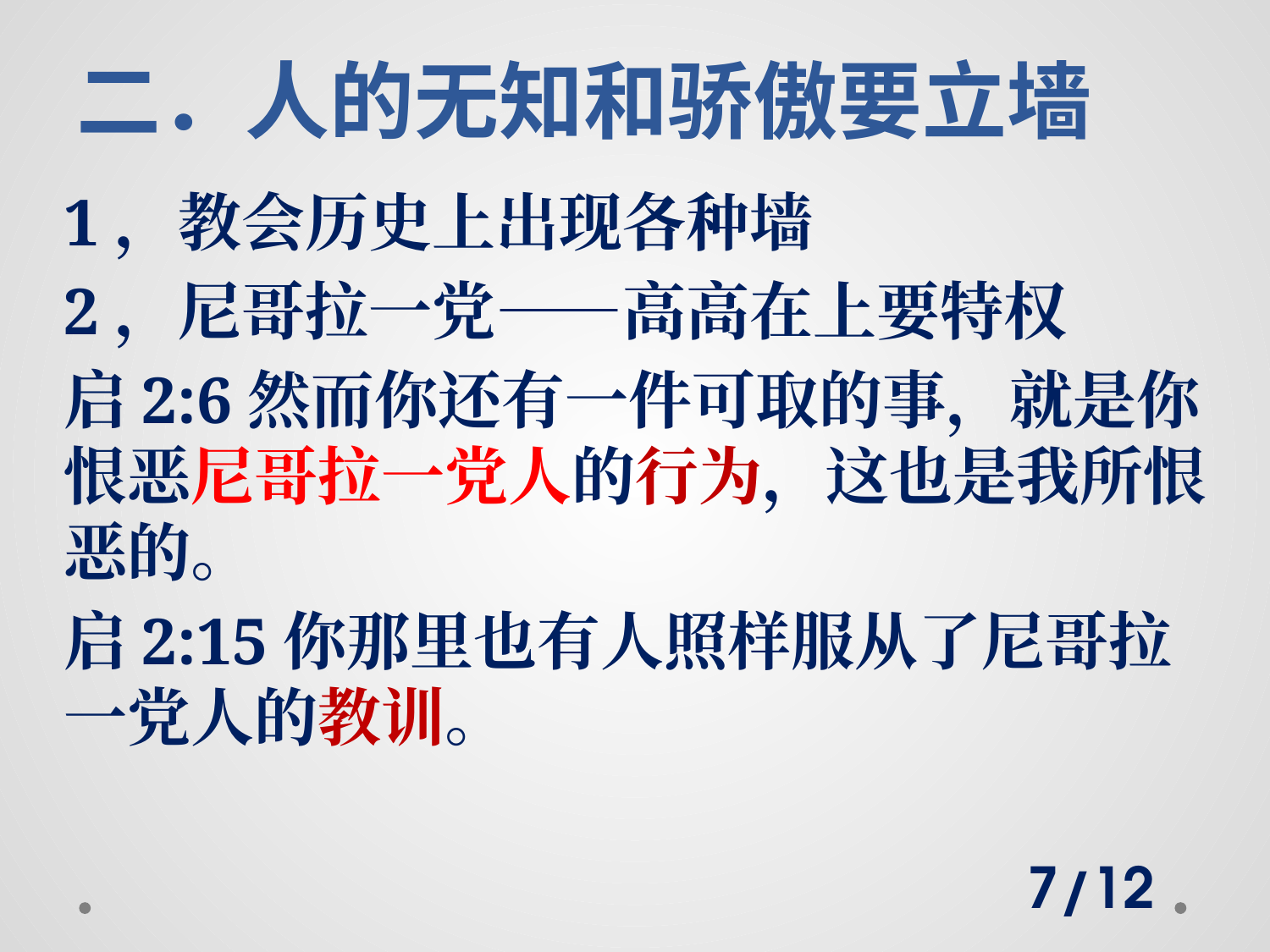

# 二．人的无知和骄傲要立墙
1，教会历史上出现各种墙
2，尼哥拉一党——高高在上要特权
启2:6然而你还有一件可取的事，就是你恨恶尼哥拉一党人的行为，这也是我所恨恶的。
启2:15你那里也有人照样服从了尼哥拉一党人的教训。
7/12